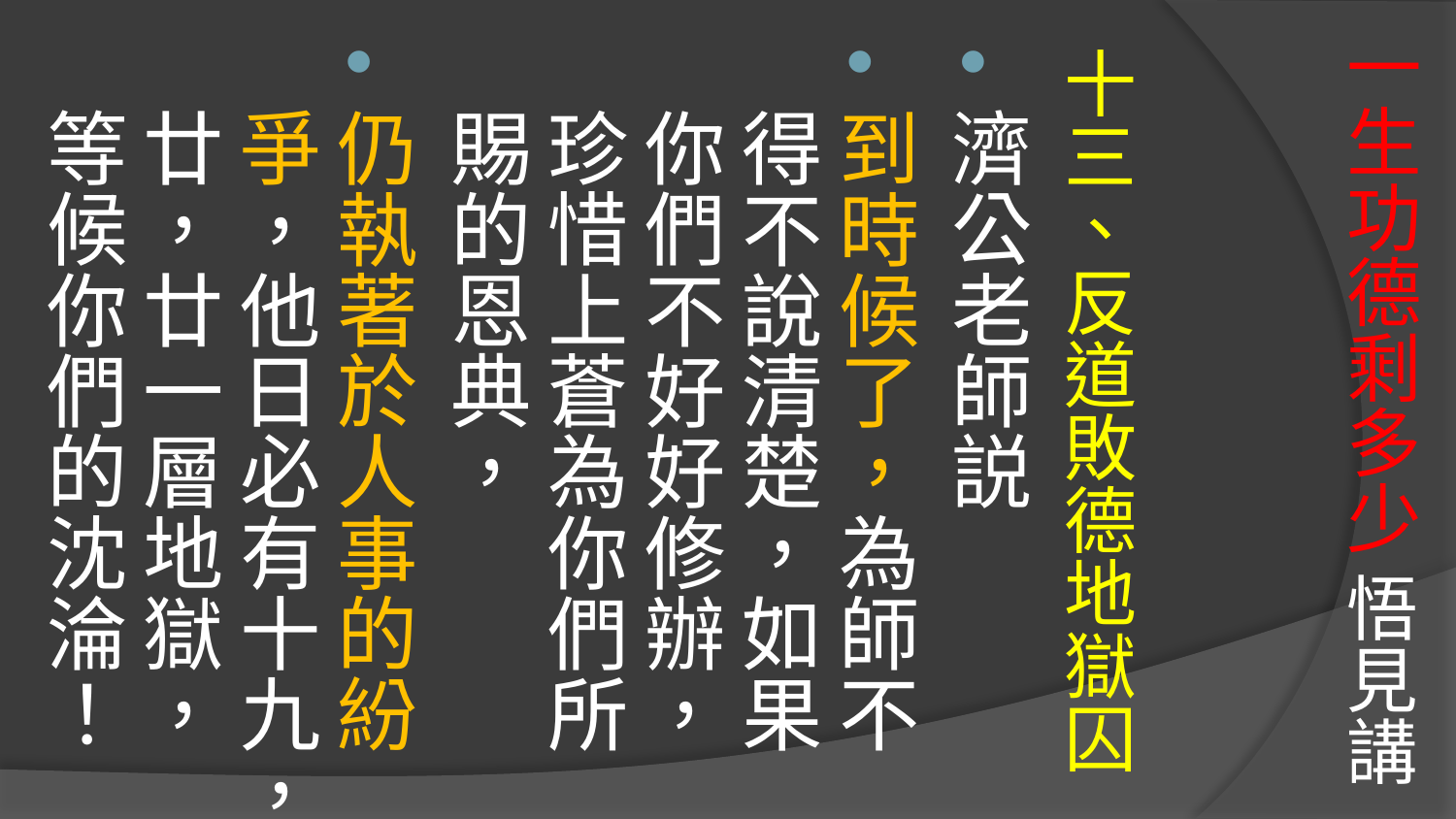

# 一生功德剩多少 悟見講
十三、反道敗德地獄囚
濟公老師説
到時候了，為師不得不說清楚，如果你們不好好修辦，珍惜上蒼為你們所賜的恩典，
仍執著於人事的紛爭，他日必有十九，廿，廿一層地獄，等候你們的沈淪！